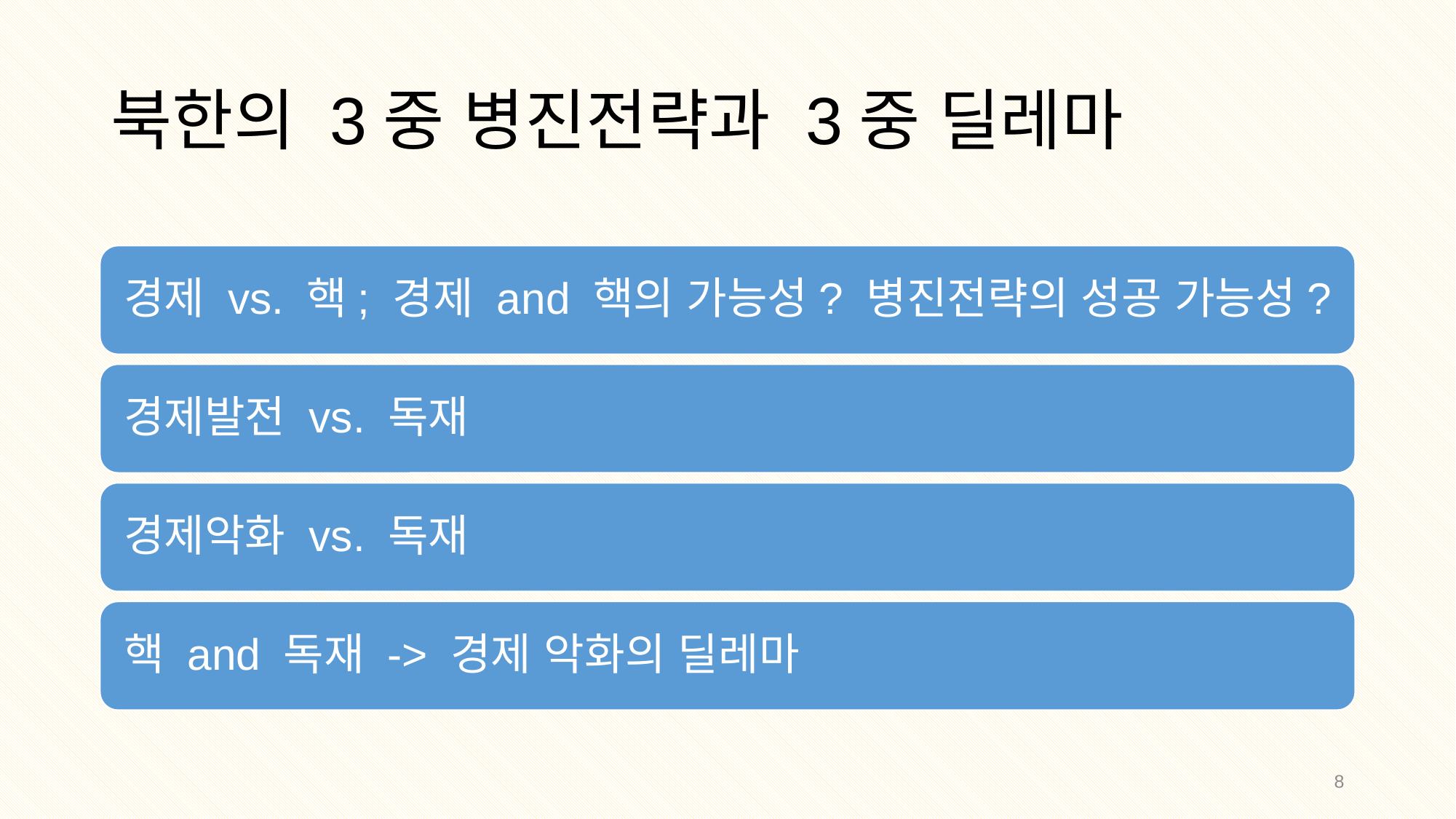

# 북한의 3중 병진전략과 3중 딜레마
경제 vs. 핵; 경제 and 핵의 가능성? 병진전략의 성공 가능성?
경제발전 vs. 독재
경제악화 vs. 독재
핵 and 독재 -> 경제 악화의 딜레마
8